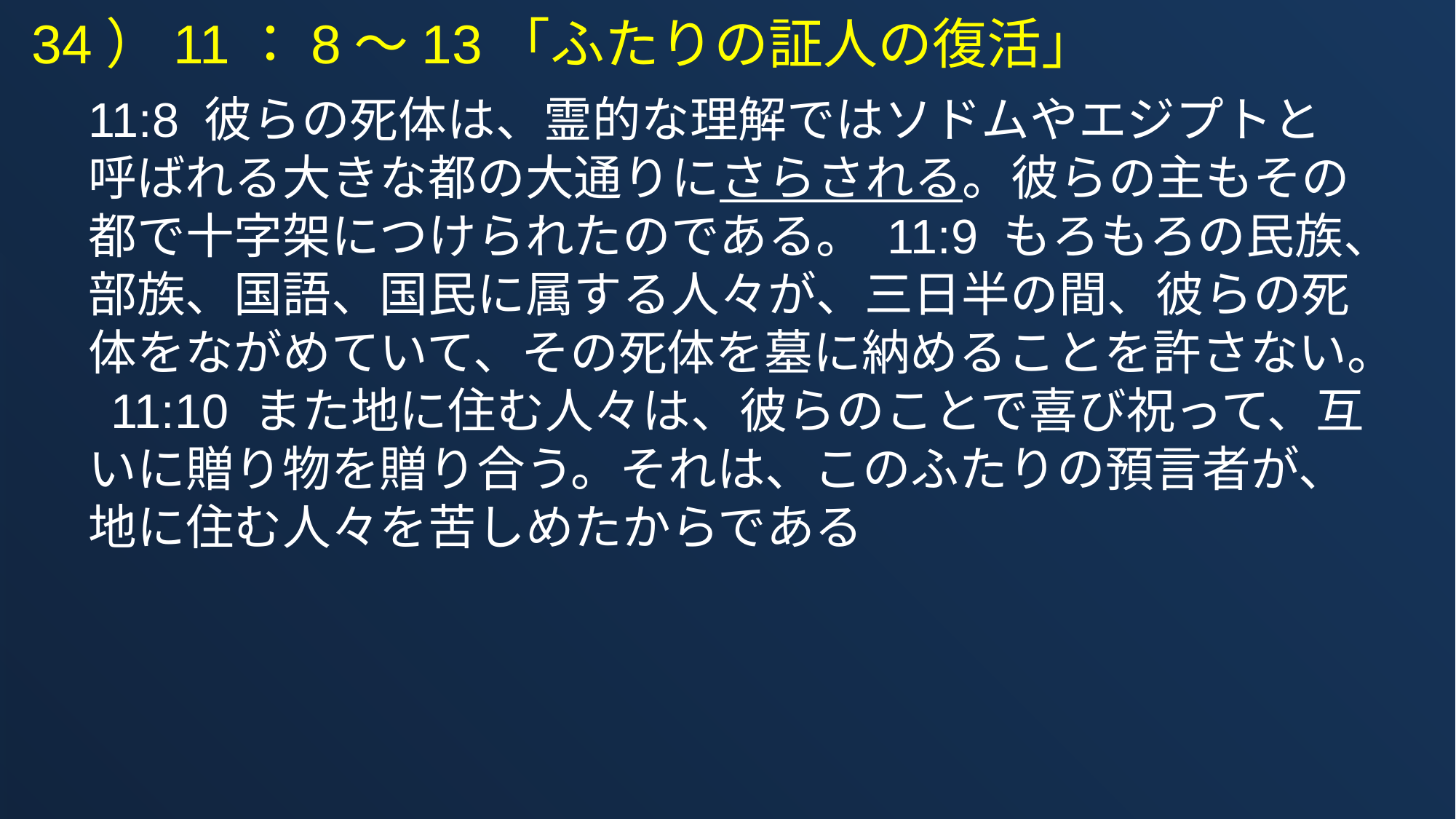

34）11：8～13「ふたりの証人の復活」
11:8 彼らの死体は、霊的な理解ではソドムやエジプトと呼ばれる大きな都の大通りにさらされる。彼らの主もその都で十字架につけられたのである。 11:9 もろもろの民族、部族、国語、国民に属する人々が、三日半の間、彼らの死体をながめていて、その死体を墓に納めることを許さない。 11:10 また地に住む人々は、彼らのことで喜び祝って、互いに贈り物を贈り合う。それは、このふたりの預言者が、地に住む人々を苦しめたからである